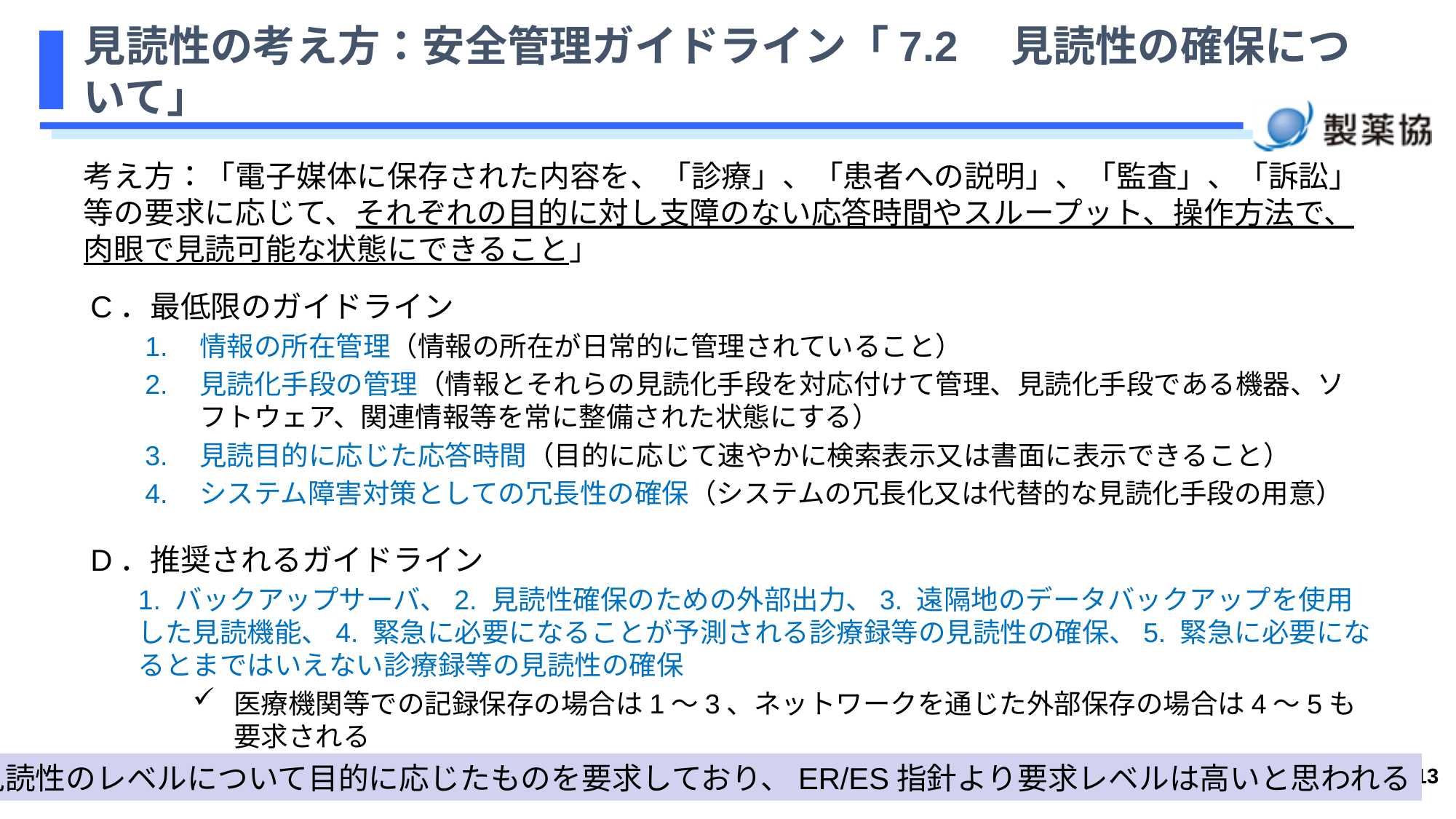

# 見読性の考え方：安全管理ガイドライン「7.2　見読性の確保について」
考え方：「電子媒体に保存された内容を、「診療」、「患者への説明」、「監査」、「訴訟」等の要求に応じて、それぞれの目的に対し支障のない応答時間やスループット、操作方法で、肉眼で見読可能な状態にできること」

C．最低限のガイドライン
情報の所在管理（情報の所在が日常的に管理されていること）
見読化手段の管理（情報とそれらの見読化手段を対応付けて管理、見読化手段である機器、ソフトウェア、関連情報等を常に整備された状態にする）
見読目的に応じた応答時間（目的に応じて速やかに検索表示又は書面に表示できること）
システム障害対策としての冗長性の確保（システムの冗長化又は代替的な見読化手段の用意）

D．推奨されるガイドライン
1. バックアップサーバ、2. 見読性確保のための外部出力、3. 遠隔地のデータバックアップを使用した見読機能、4. 緊急に必要になることが予測される診療録等の見読性の確保、5. 緊急に必要になるとまではいえない診療録等の見読性の確保
医療機関等での記録保存の場合は1～3、ネットワークを通じた外部保存の場合は4～5も要求される
見読性のレベルについて目的に応じたものを要求しており、ER/ES指針より要求レベルは高いと思われる
13